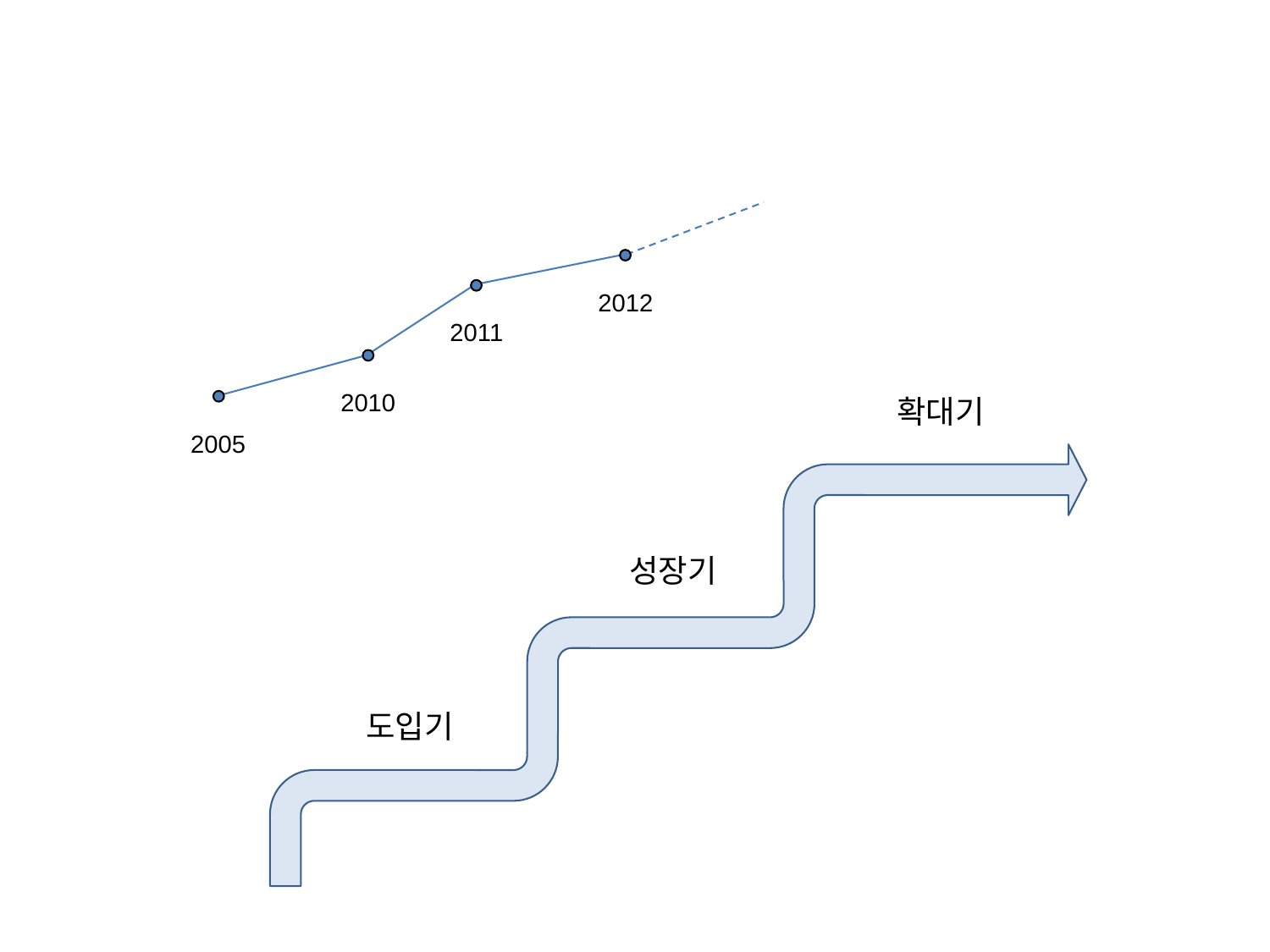

2012
2011

2010
확대기

2005
성장기
도입기